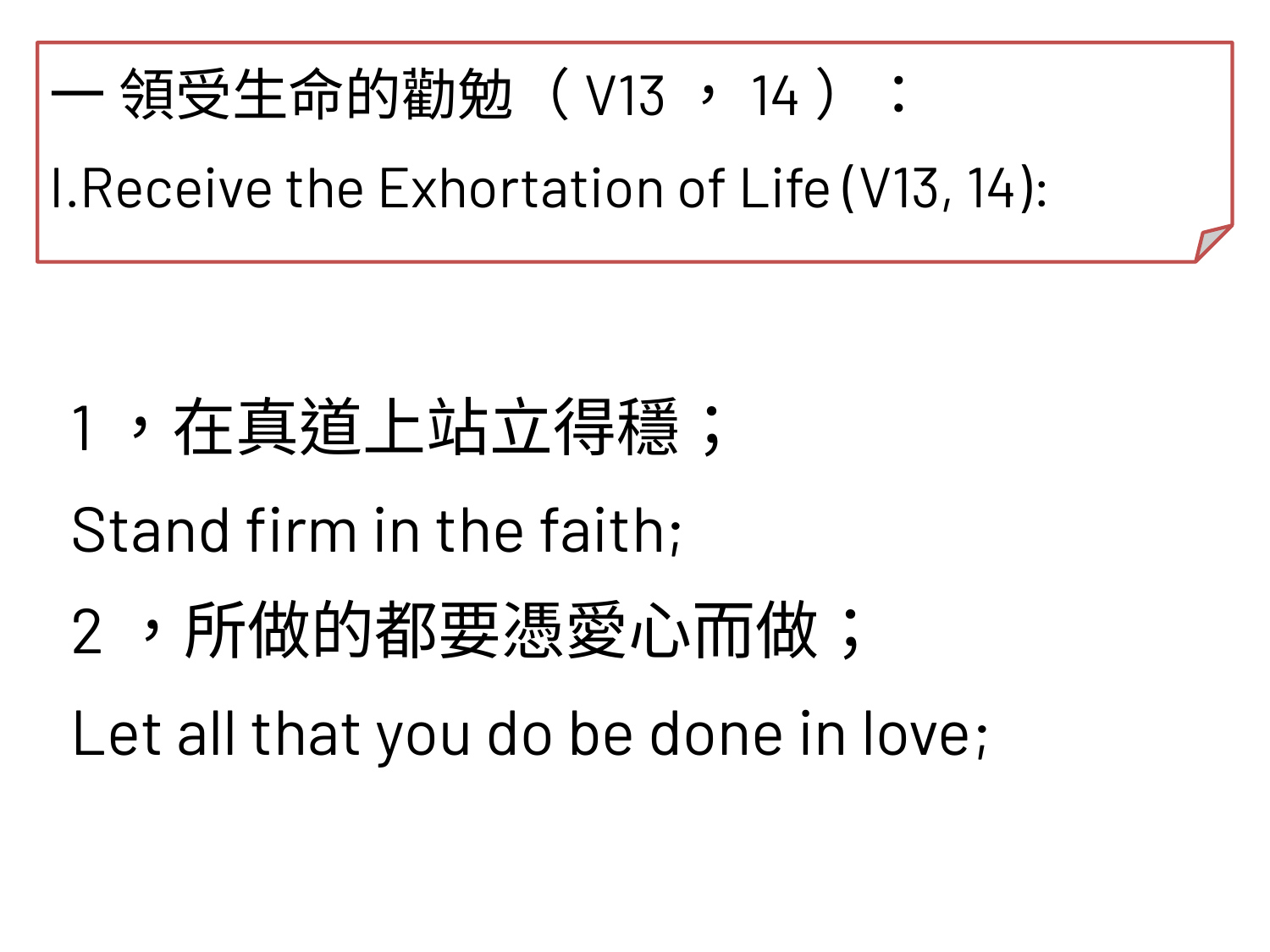

一 領受生命的勸勉（V13，14）：
I.Receive the Exhortation of Life (V13, 14):
1，在真道上站立得穩；
Stand firm in the faith;
2，所做的都要憑愛心而做；
Let all that you do be done in love;